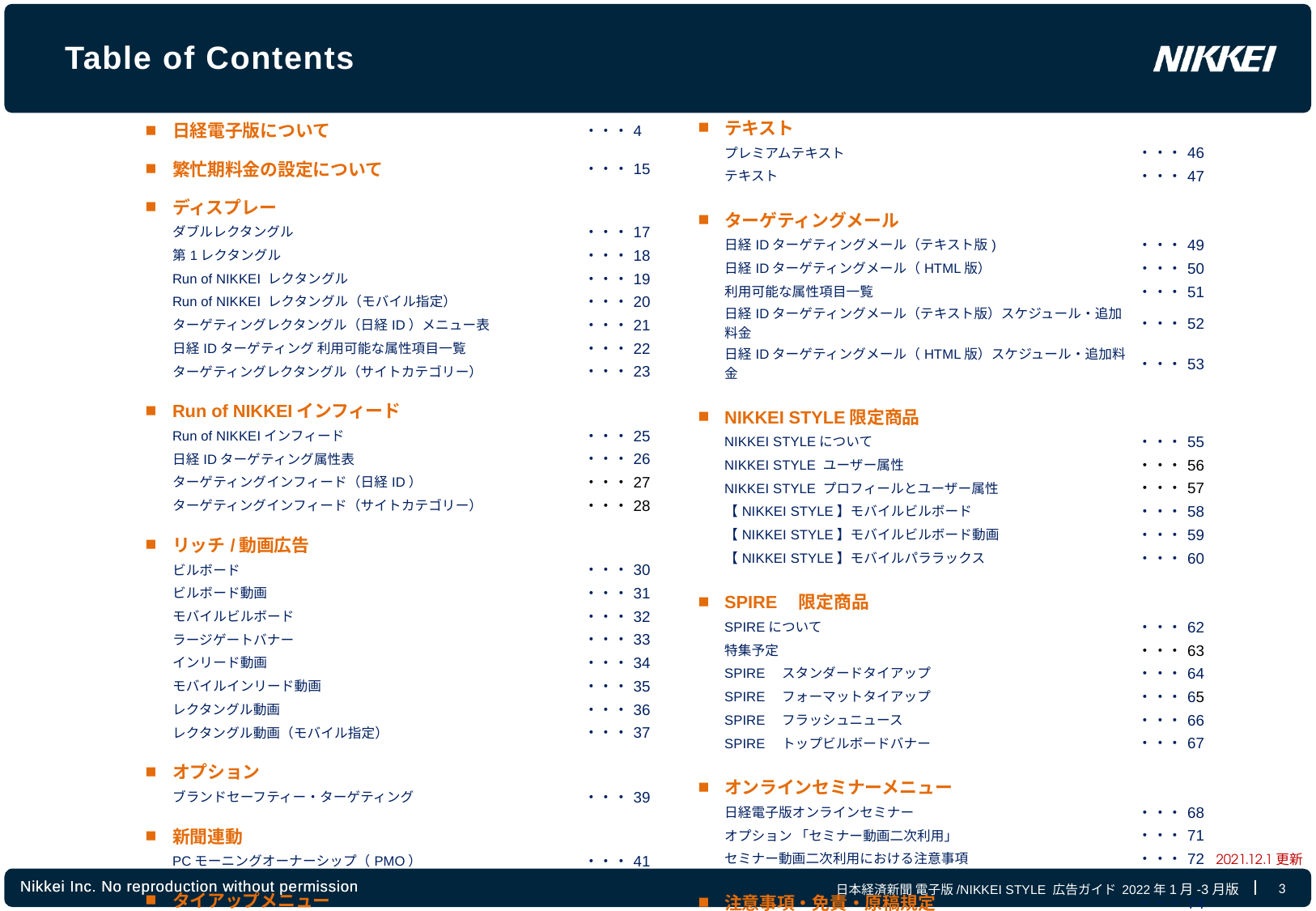

# Table of Contents
| ■ | テキスト |  |
| --- | --- | --- |
|  | プレミアムテキスト | ・・・46 |
|  | テキスト | ・・・47 |
|  |  |  |
| ■ | ターゲティングメール |  |
|  | 日経IDターゲティングメール（テキスト版) | ・・・49 |
|  | 日経IDターゲティングメール（HTML版） | ・・・50 |
|  | 利用可能な属性項目一覧 | ・・・51 |
|  | 日経IDターゲティングメール（テキスト版）スケジュール・追加料金 | ・・・52 |
|  | 日経IDターゲティングメール（HTML版）スケジュール・追加料金 | ・・・53 |
|  |  |  |
| ■ | NIKKEI STYLE限定商品 |  |
|  | NIKKEI STYLEについて | ・・・55 |
|  | NIKKEI STYLE ユーザー属性 | ・・・56 |
|  | NIKKEI STYLE プロフィールとユーザー属性 | ・・・57 |
|  | 【NIKKEI STYLE】モバイルビルボード | ・・・58 |
|  | 【NIKKEI STYLE】モバイルビルボード動画 | ・・・59 |
|  | 【NIKKEI STYLE】モバイルパララックス | ・・・60 |
|  |  |  |
| ■ | SPIRE　限定商品 |  |
|  | SPIREについて | ・・・62 |
|  | 特集予定 | ・・・63 |
|  | SPIRE　スタンダードタイアップ | ・・・64 |
|  | SPIRE　フォーマットタイアップ | ・・・65 |
|  | SPIRE　フラッシュニュース | ・・・66 |
|  | SPIRE　トップビルボードバナー | ・・・67 |
|  |  |  |
| ■ | オンラインセミナーメニュー |  |
|  | 日経電子版オンラインセミナー | ・・・68 |
|  | オプション 「セミナー動画二次利用」 | ・・・71 |
|  | セミナー動画二次利用における注意事項 | ・・・72 |
|  |  |  |
| ■ | 注意事項・免責・原稿規定 | ・・・74 |
| ■ | 日経電子版・NIKKEI STYLE の健全性 | ・・・84 |
| ■ | 日経電子版について | ・・・4 |
| --- | --- | --- |
|  |  |  |
| ■ | 繁忙期料金の設定について | ・・・15 |
|  |  |  |
| ■ | ディスプレー |  |
|  | ダブルレクタングル | ・・・17 |
|  | 第1レクタングル | ・・・18 |
|  | Run of NIKKEI レクタングル | ・・・19 |
|  | Run of NIKKEI レクタングル（モバイル指定） | ・・・20 |
|  | ターゲティングレクタングル（日経ID）メニュー表 | ・・・21 |
|  | 日経IDターゲティング 利用可能な属性項目一覧 | ・・・22 |
|  | ターゲティングレクタングル（サイトカテゴリー） | ・・・23 |
|  |  |  |
| ■ | Run of NIKKEIインフィード |  |
|  | Run of NIKKEIインフィード | ・・・25 |
|  | 日経IDターゲティング属性表 | ・・・26 |
|  | ターゲティングインフィード（日経ID） | ・・・27 |
|  | ターゲティングインフィード（サイトカテゴリー） | ・・・28 |
|  |  |  |
| ■ | リッチ/動画広告 |  |
|  | ビルボード | ・・・30 |
|  | ビルボード動画 | ・・・31 |
|  | モバイルビルボード | ・・・32 |
|  | ラージゲートバナー | ・・・33 |
|  | インリード動画 | ・・・34 |
|  | モバイルインリード動画 | ・・・35 |
|  | レクタングル動画 | ・・・36 |
|  | レクタングル動画（モバイル指定） | ・・・37 |
|  |  |  |
| ■ | オプション |  |
|  | ブランドセーフティー・ターゲティング | ・・・39 |
|  |  |  |
| ■ | 新聞連動 |  |
|  | PCモーニングオーナーシップ（PMO） | ・・・41 |
|  |  |  |
| ■ | タイアップメニュー |  |
|  | タイアップメニューのご案内 | ・・・43 |
|  | タイアップメニュー一覧 | ・・・44 |
|  |  |  |

2021.12.1更新